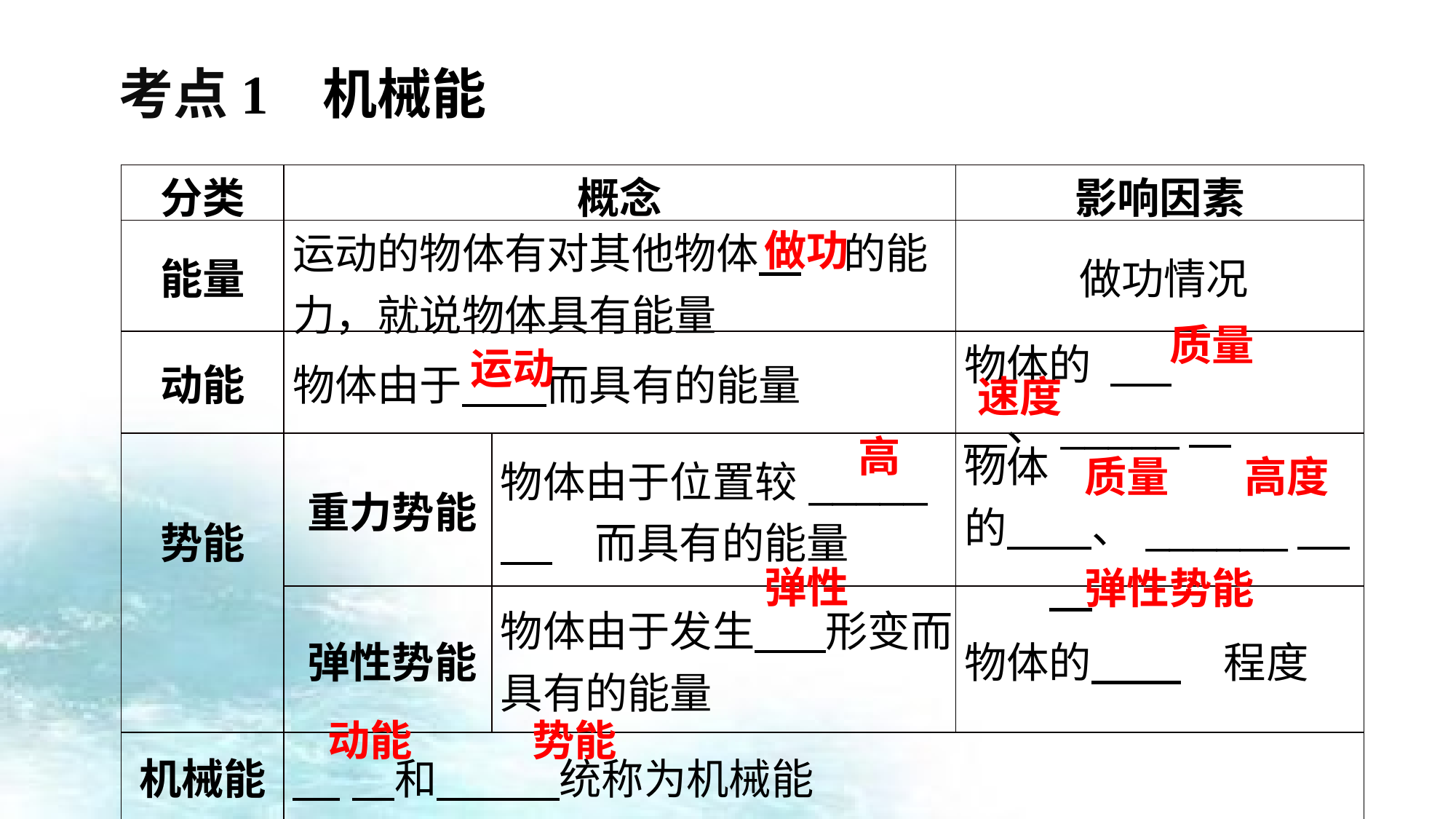

考点1   机械能
| 分类 | 概念 |  | 影响因素 |
| --- | --- | --- | --- |
| 能量 | 运动的物体有对其他物体　　的能力，就说物体具有能量 |  | 做功情况 |
| 动能 | 物体由于　　而具有的能量 |  | 物体的 　 　、\_\_\_\_\_ |
| 势能 | 重力势能 | 物体由于位置较\_\_\_\_\_ 　 　而具有的能量 | 物体的　　、\_\_\_\_\_\_ |
|  | 弹性势能 | 物体由于发生　 形变而具有的能量 | 物体的　 　程度 |
| 机械能 | 和　 　统称为机械能 |  |  |
做功
质量
运动
速度
高
高度
质量
弹性
弹性势能
势能
动能